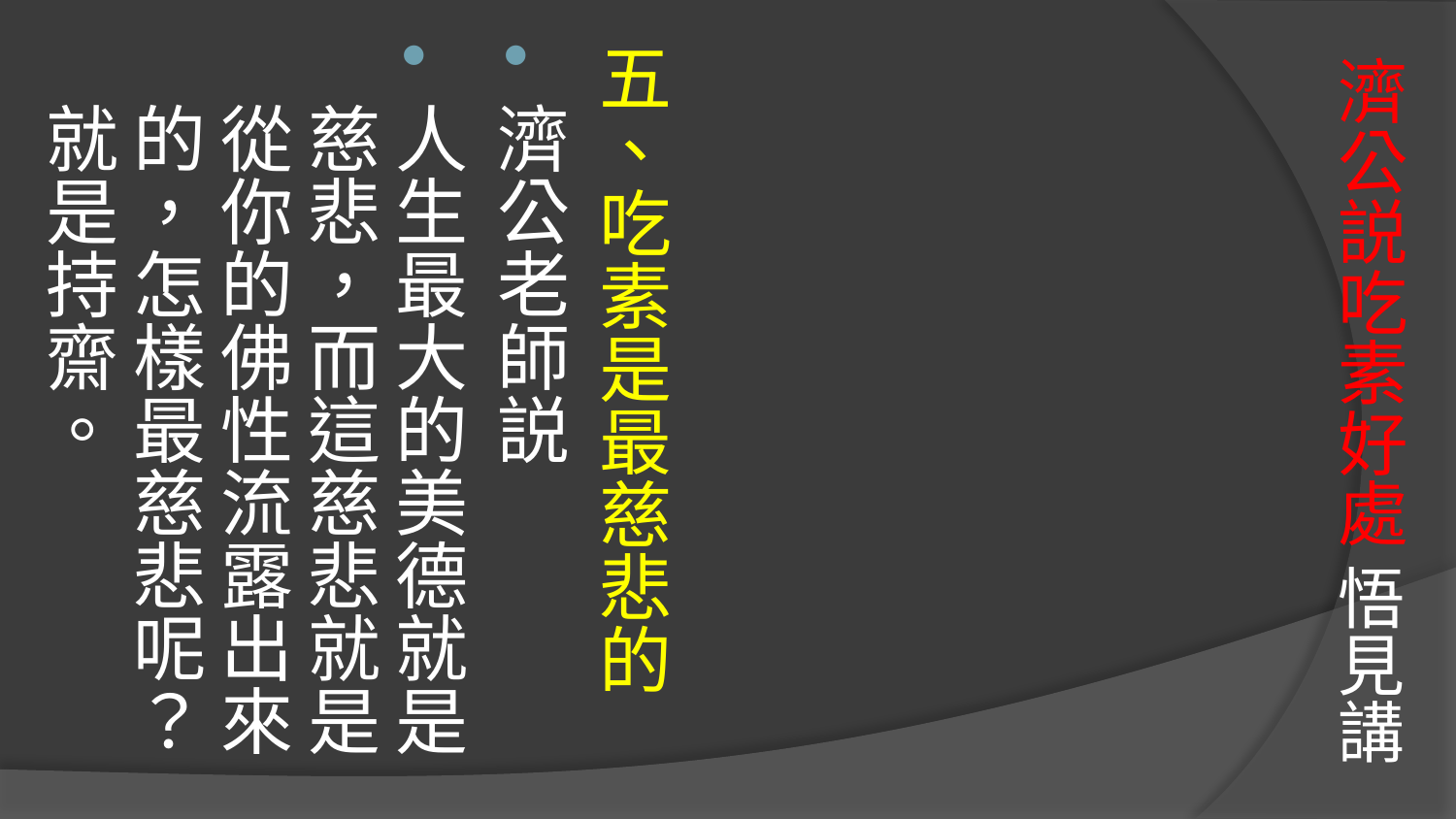

五、吃素是最慈悲的
濟公老師説
人生最大的美德就是慈悲，而這慈悲就是從你的佛性流露出來的，怎樣最慈悲呢？就是持齋。
# 濟公説吃素好處 悟見講